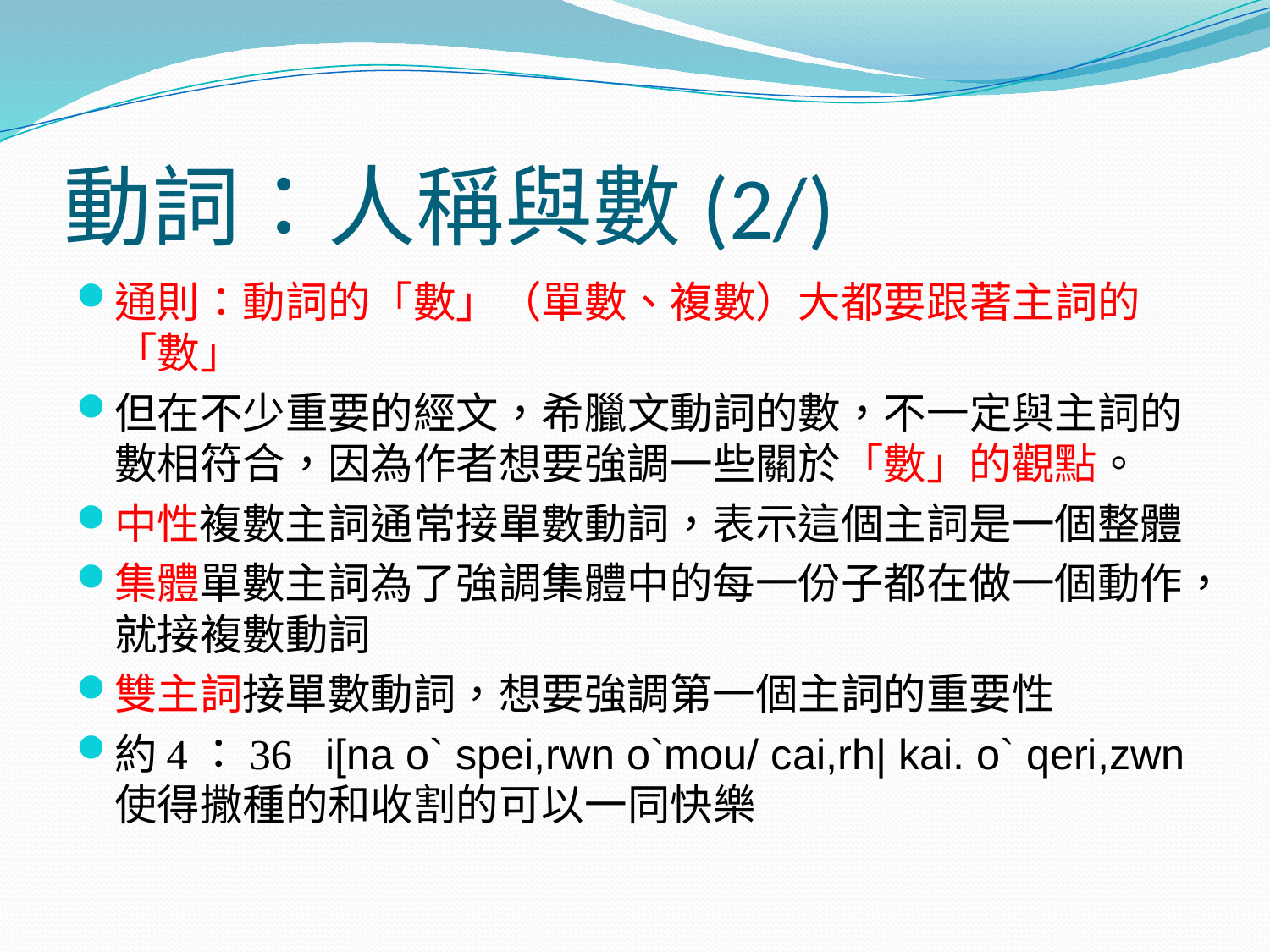

# 動詞：人稱與數(2/)
通則：動詞的「數」（單數、複數）大都要跟著主詞的「數」
但在不少重要的經文，希臘文動詞的數，不一定與主詞的數相符合，因為作者想要強調一些關於「數」的觀點。
中性複數主詞通常接單數動詞，表示這個主詞是一個整體
集體單數主詞為了強調集體中的每一份子都在做一個動作，就接複數動詞
雙主詞接單數動詞，想要強調第一個主詞的重要性
約4：36   i[na o` spei,rwn o`mou/ cai,rh| kai. o` qeri,zwn 使得撒種的和收割的可以一同快樂